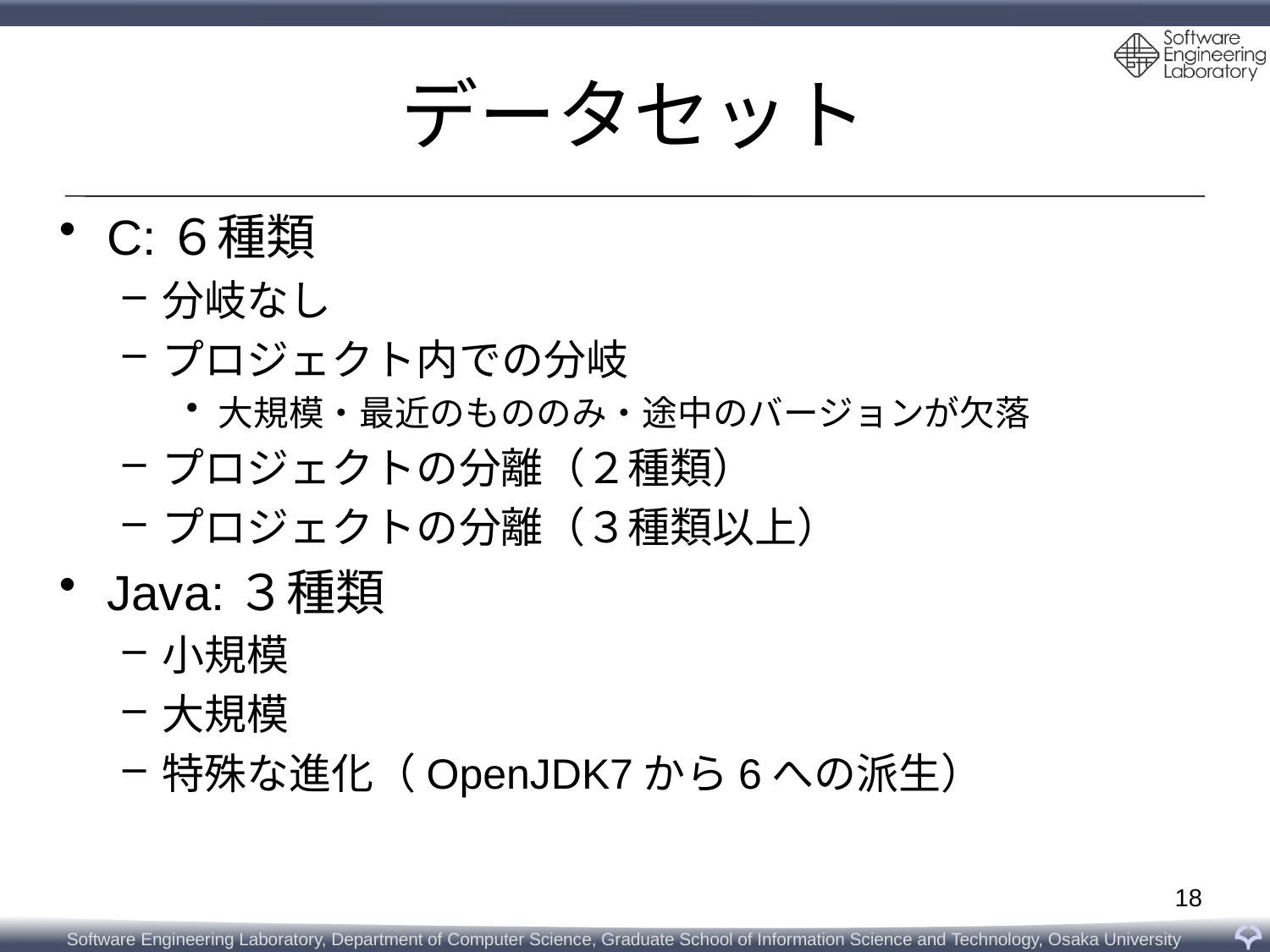

# データセット
C:６種類
分岐なし
プロジェクト内での分岐
大規模・最近のもののみ・途中のバージョンが欠落
プロジェクトの分離（２種類）
プロジェクトの分離（３種類以上）
Java:３種類
小規模
大規模
特殊な進化（OpenJDK7から6への派生）

18